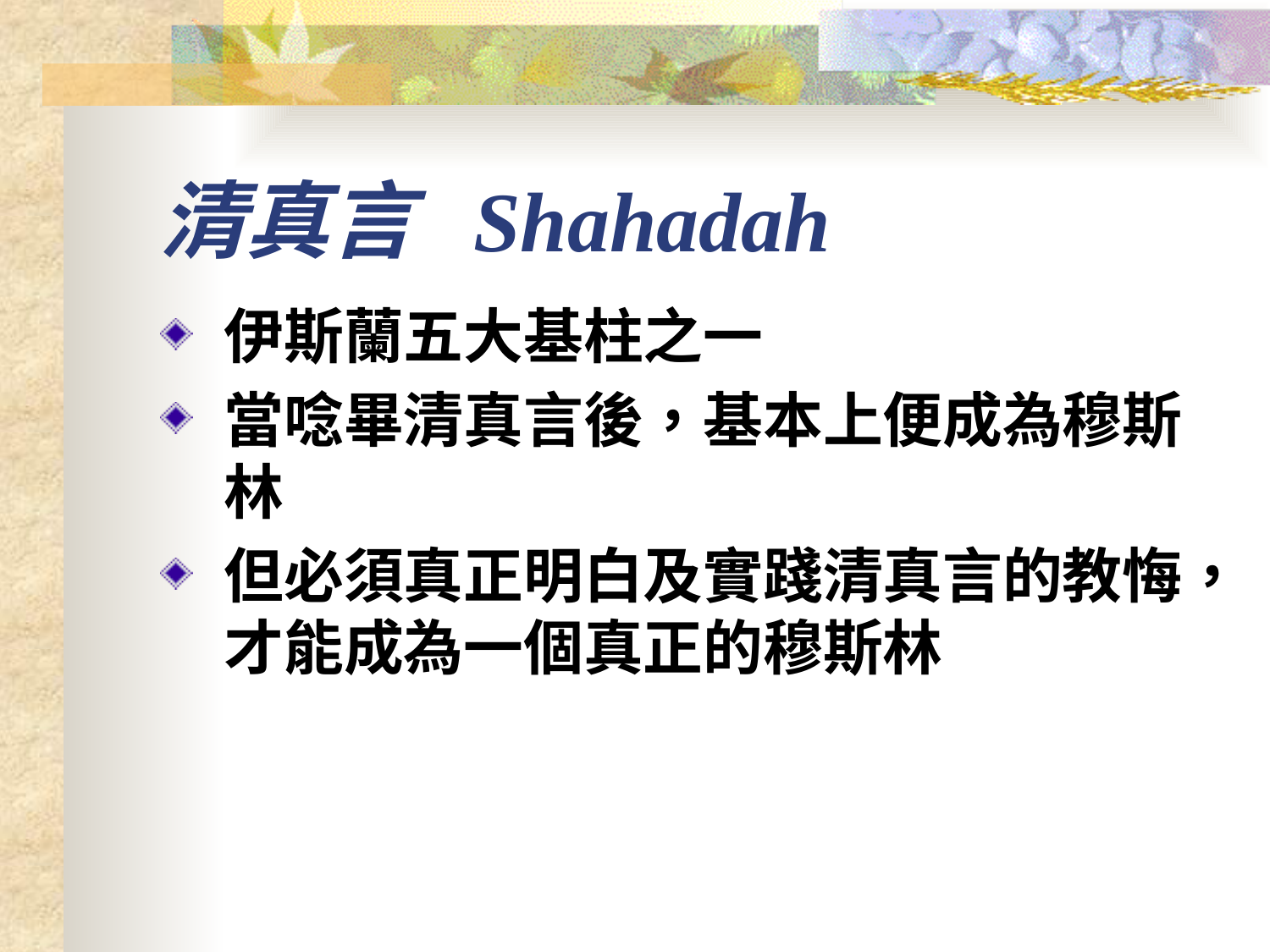

# 清真言  Shahadah
伊斯蘭五大基柱之一
當唸畢清真言後，基本上便成為穆斯林
但必須真正明白及實踐清真言的教悔，才能成為一個真正的穆斯林